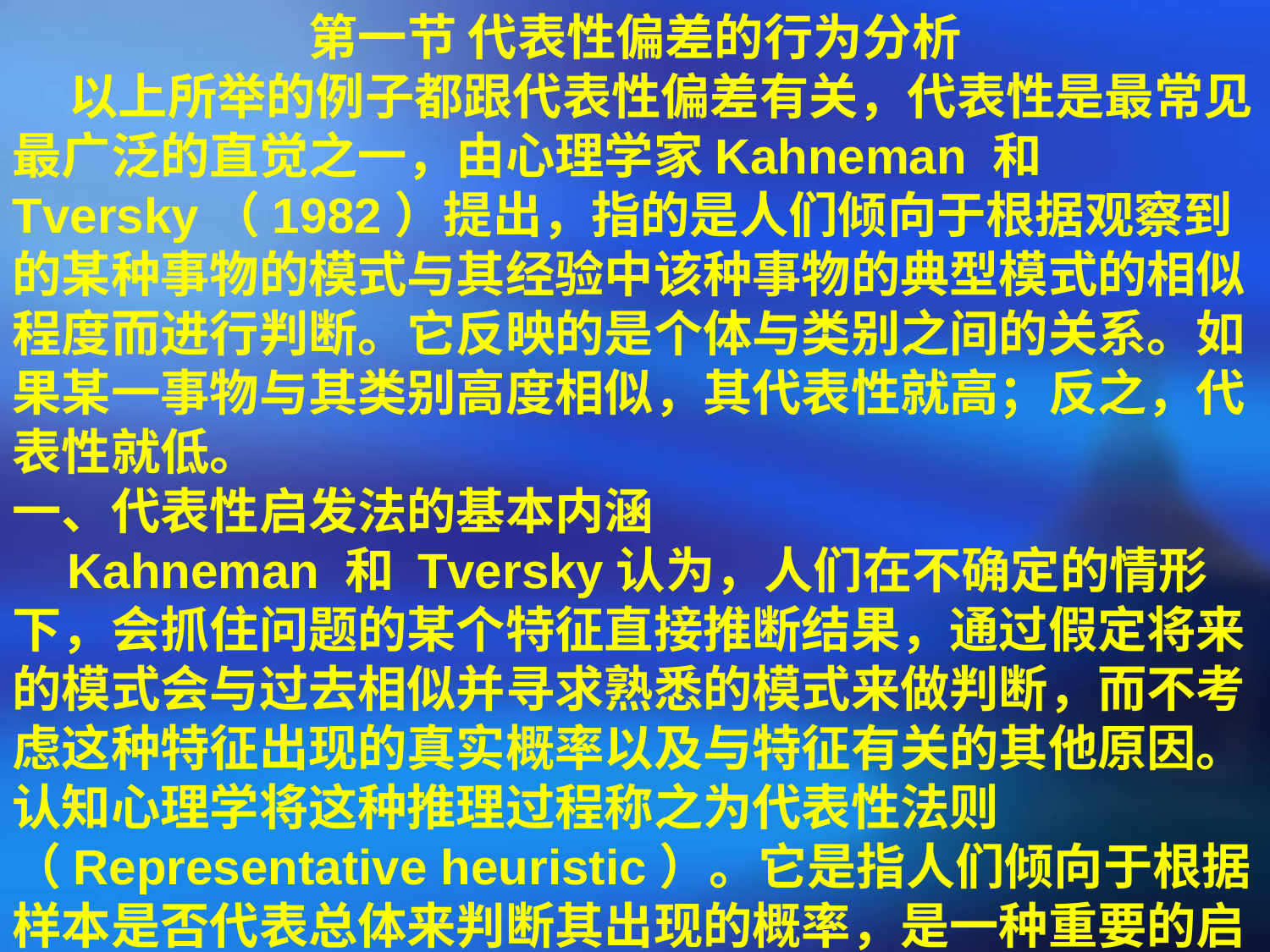

第一节 代表性偏差的行为分析
    以上所举的例子都跟代表性偏差有关，代表性是最常见最广泛的直觉之一，由心理学家Kahneman 和 Tversky（1982）提出，指的是人们倾向于根据观察到的某种事物的模式与其经验中该种事物的典型模式的相似程度而进行判断。它反映的是个体与类别之间的关系。如果某一事物与其类别高度相似，其代表性就高；反之，代表性就低。
一、代表性启发法的基本内涵
    Kahneman 和 Tversky认为，人们在不确定的情形下，会抓住问题的某个特征直接推断结果，通过假定将来的模式会与过去相似并寻求熟悉的模式来做判断，而不考虑这种特征出现的真实概率以及与特征有关的其他原因。认知心理学将这种推理过程称之为代表性法则（Representative heuristic）。它是指人们倾向于根据样本是否代表总体来判断其出现的概率，是一种重要的启发法（heuristics）认知方式。